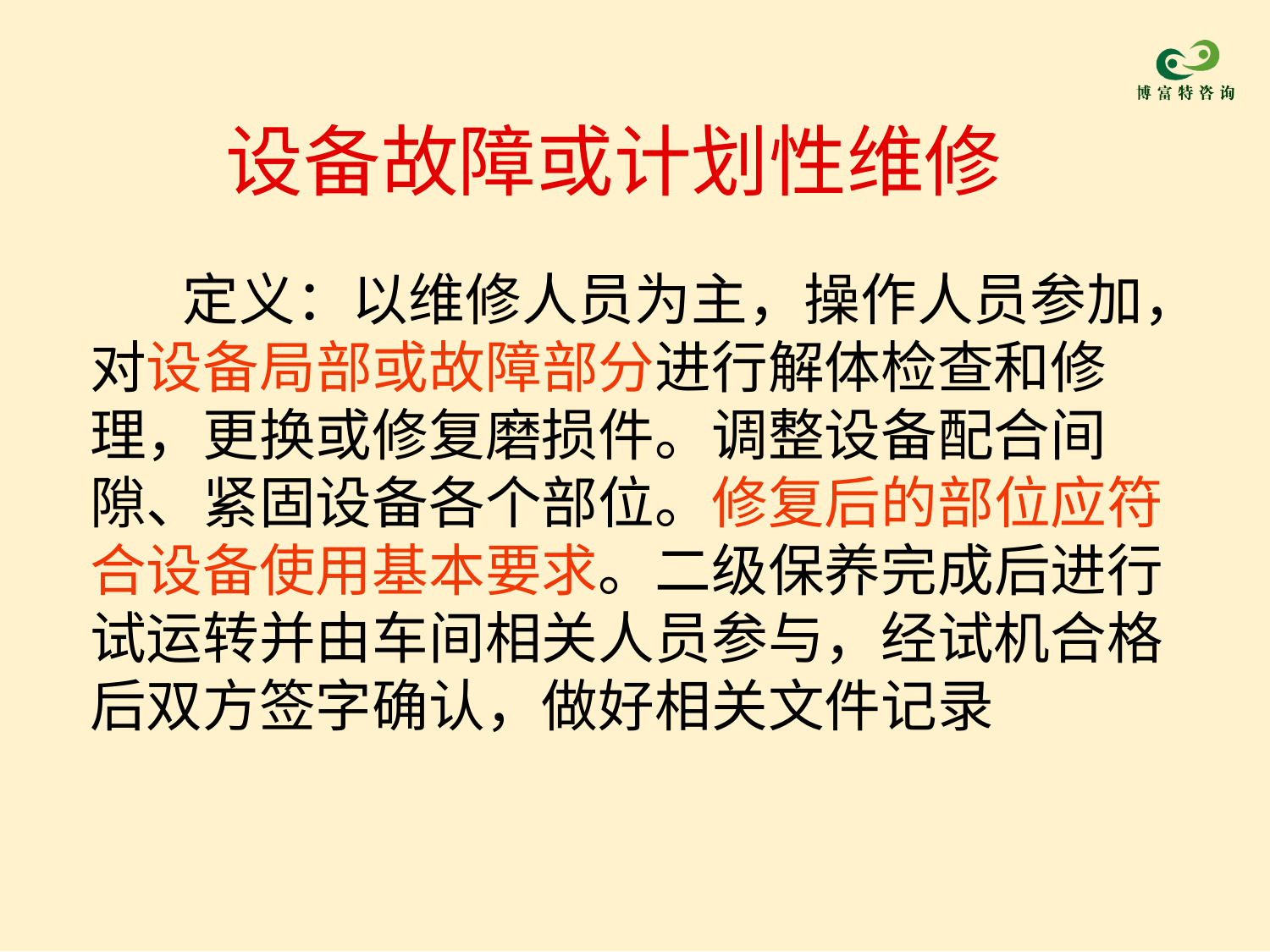

# 设备故障或计划性维修
          定义：以维修人员为主，操作人员参加，对设备局部或故障部分进行解体检查和修理，更换或修复磨损件。调整设备配合间隙、紧固设备各个部位。修复后的部位应符合设备使用基本要求。二级保养完成后进行试运转并由车间相关人员参与，经试机合格后双方签字确认，做好相关文件记录
8